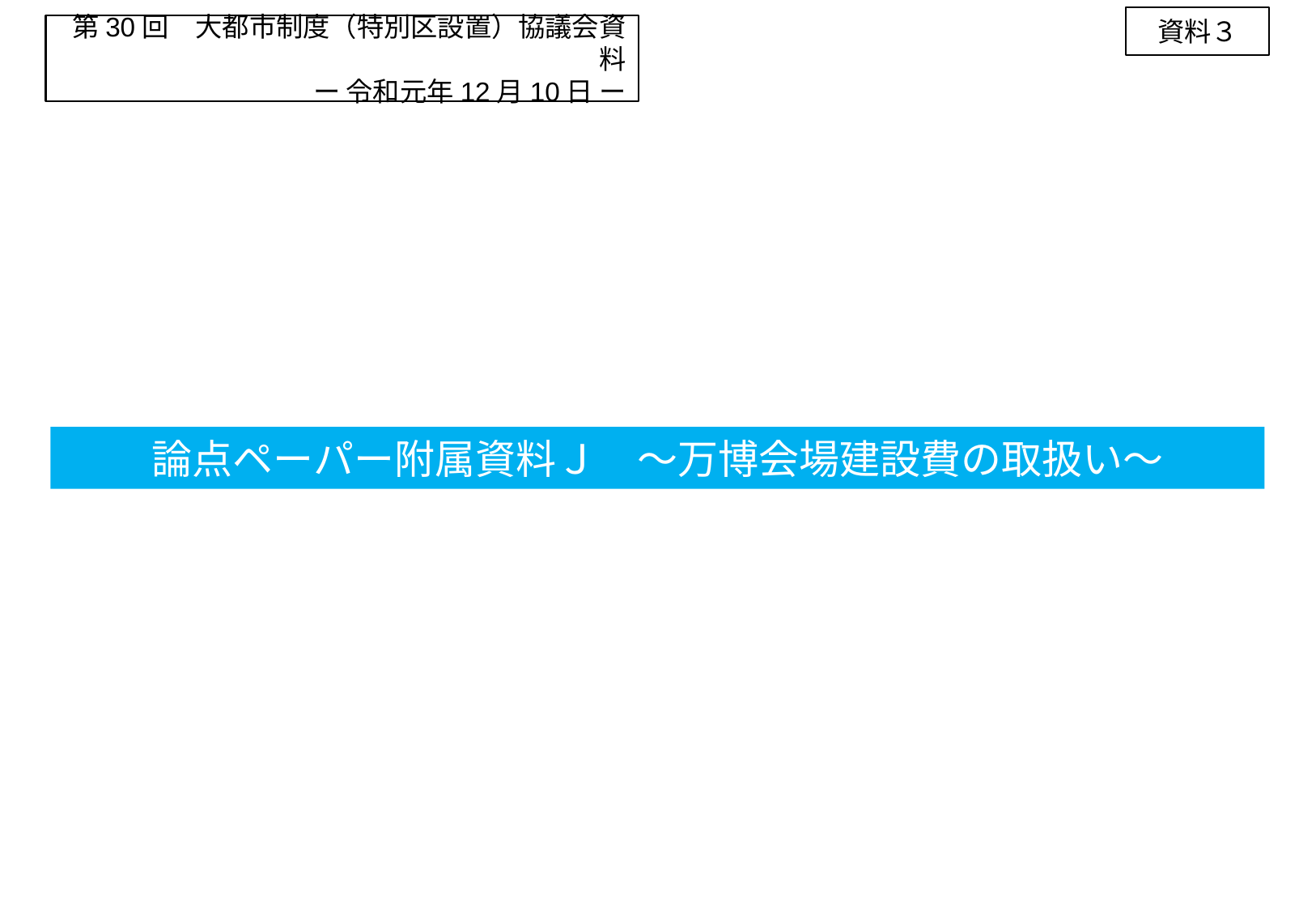

資料３
第30回　大都市制度（特別区設置）協議会資料
ー 令和元年12月10日 ー
論点ペーパー附属資料Ｊ　～万博会場建設費の取扱い～